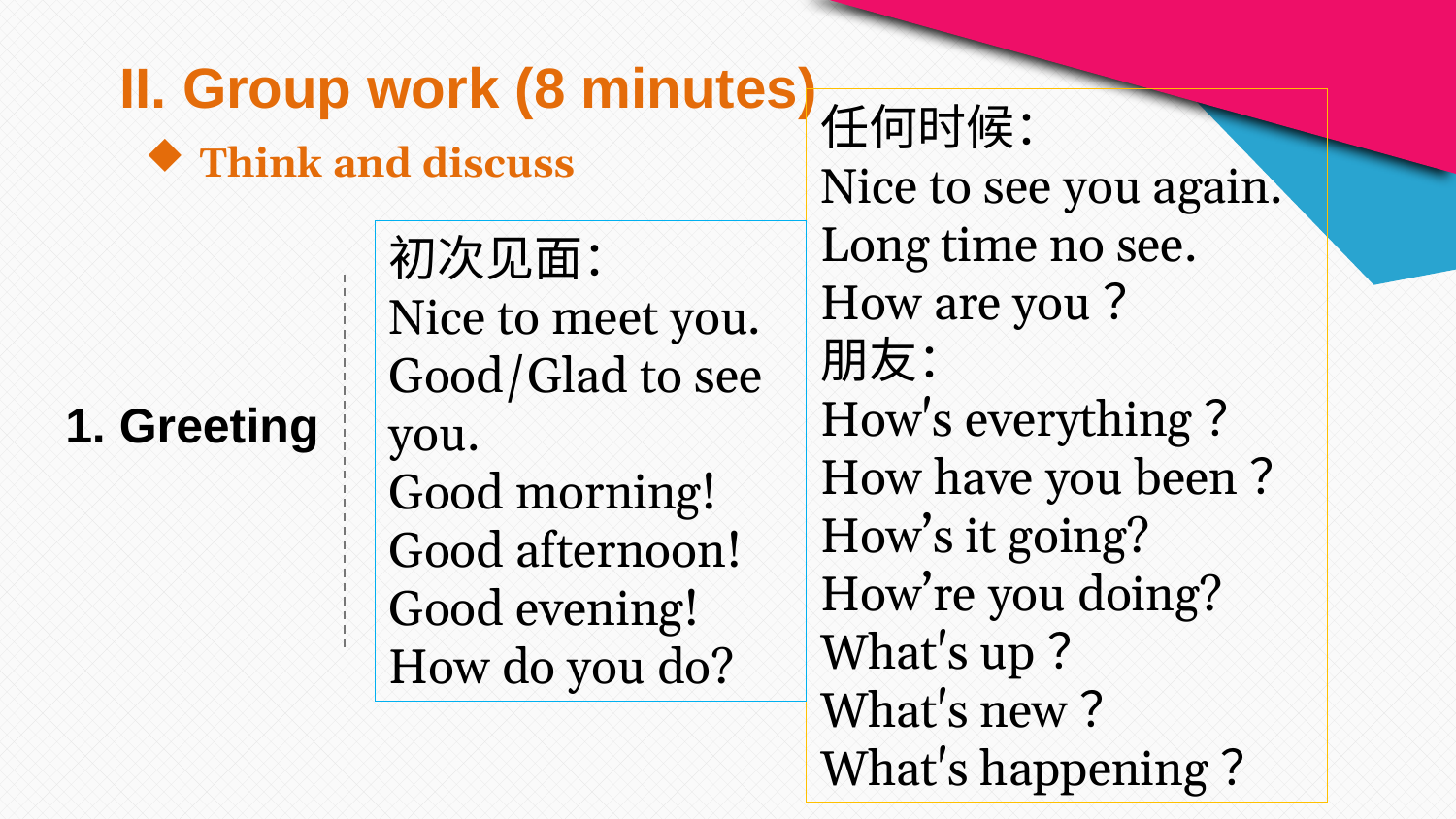

# II. Group work (8 minutes)
任何时候：
Nice to see you again. Long time no see.
How are you？
朋友：
How's everything？
How have you been？
How’s it going?
How’re you doing?
What's up？
What's new？
What's happening？

Think and discuss
初次见面：
Nice to meet you.
Good/Glad to see you.
Good morning!
Good afternoon!
Good evening!
How do you do?
1. Greeting